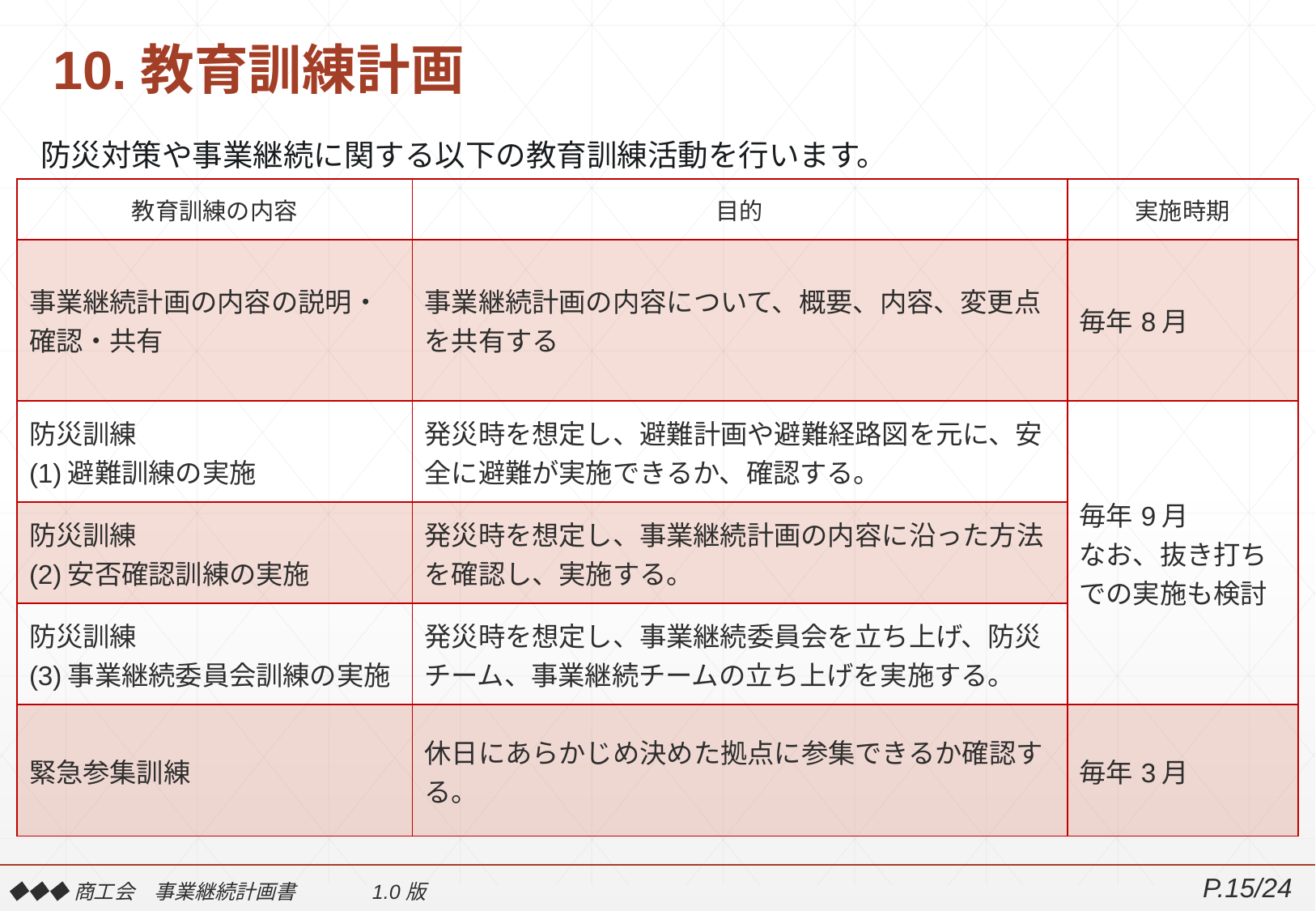

# 10.教育訓練計画
防災対策や事業継続に関する以下の教育訓練活動を行います。
| 教育訓練の内容 | 目的 | 実施時期 |
| --- | --- | --- |
| 事業継続計画の内容の説明・確認・共有 | 事業継続計画の内容について、概要、内容、変更点を共有する | 毎年8月 |
| 防災訓練 (1)避難訓練の実施 | 発災時を想定し、避難計画や避難経路図を元に、安全に避難が実施できるか、確認する。 | 毎年9月 なお、抜き打ちでの実施も検討 |
| 防災訓練 (2)安否確認訓練の実施 | 発災時を想定し、事業継続計画の内容に沿った方法を確認し、実施する。 |  |
| 防災訓練 (3)事業継続委員会訓練の実施 | 発災時を想定し、事業継続委員会を立ち上げ、防災チーム、事業継続チームの立ち上げを実施する。 |  |
| 緊急参集訓練 | 休日にあらかじめ決めた拠点に参集できるか確認する。 | 毎年3月 |